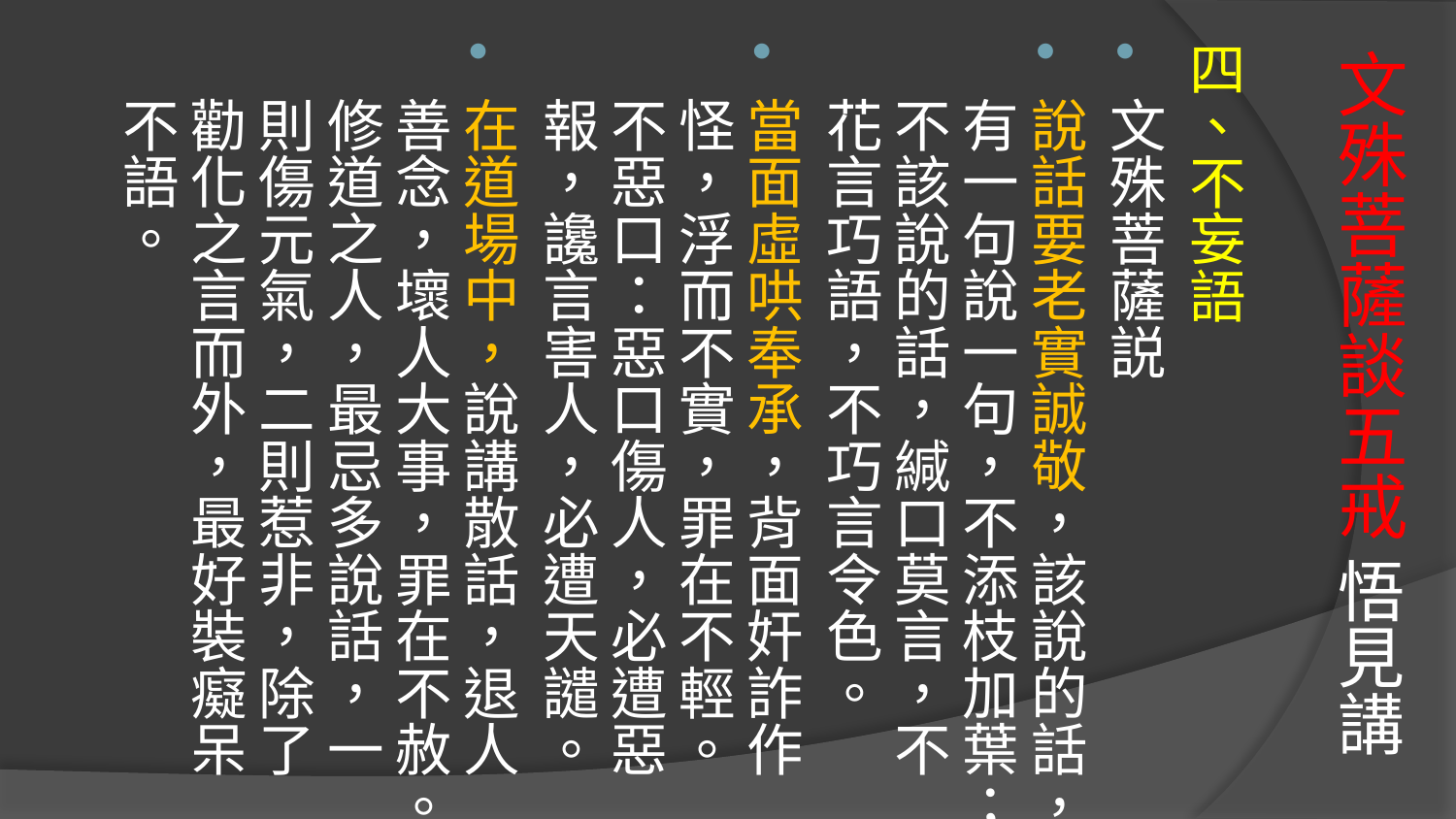

# 文殊菩薩談五戒 悟見講
四、不妄語
文殊菩薩説
說話要老實誠敬，該說的話，有一句說一句，不添枝加葉；不該說的話，緘口莫言，不花言巧語，不巧言令色。
當面虛哄奉承，背面奸詐作怪，浮而不實，罪在不輕。不惡口：惡口傷人，必遭惡報，讒言害人，必遭天譴。
在道場中，說講散話，退人善念，壞人大事，罪在不赦。修道之人，最忌多說話，一則傷元氣，二則惹非，除了勸化之言而外，最好裝癡呆不語。